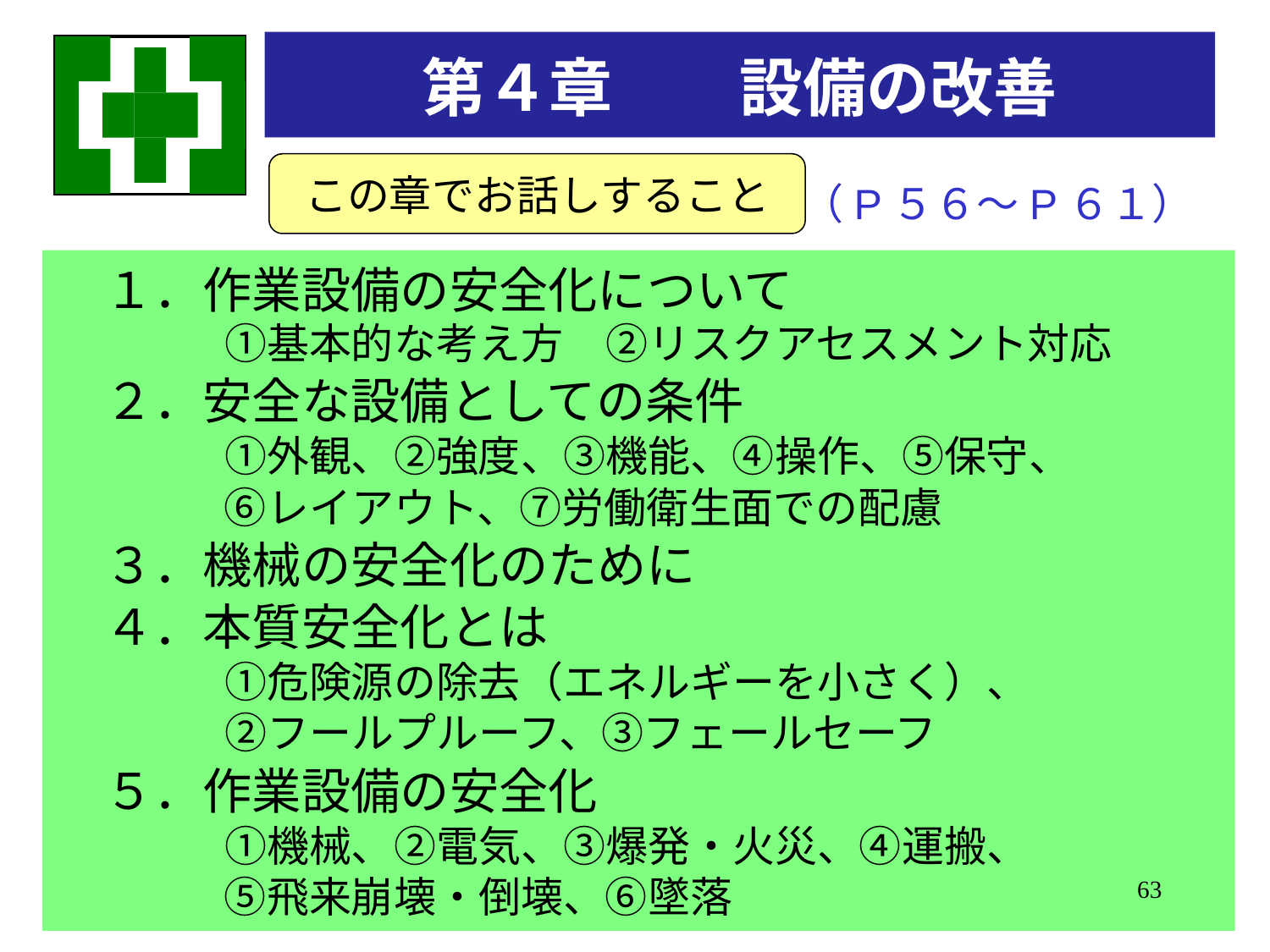

第４章　　設備の改善

この章でお話しすること
（P５６～P６１）
　１．作業設備の安全化について
　　　　①基本的な考え方　②リスクアセスメント対応
　２．安全な設備としての条件
　　　　①外観、②強度、③機能、④操作、⑤保守、
　　　　⑥レイアウト、⑦労働衛生面での配慮
　３．機械の安全化のために
　４．本質安全化とは
　　　　①危険源の除去（エネルギーを小さく）、
　　　　②フールプルーフ、③フェールセーフ
　５．作業設備の安全化
　　　　①機械、②電気、③爆発・火災、④運搬、
　　　　⑤飛来崩壊・倒壊、⑥墜落
63